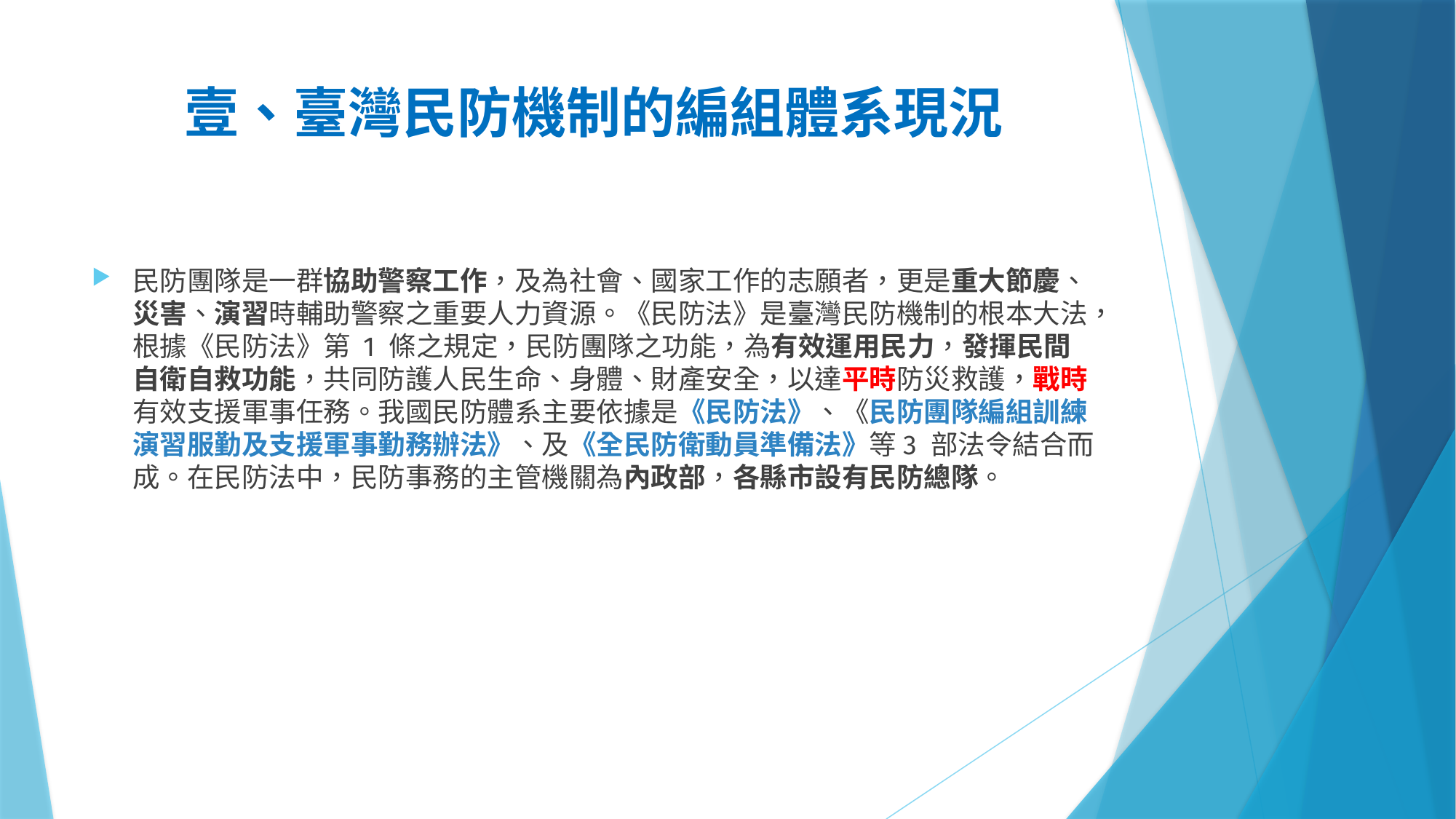

# 壹、臺灣民防機制的編組體系現況
民防團隊是一群協助警察工作，及為社會、國家工作的志願者，更是重大節慶、災害、演習時輔助警察之重要人力資源。《民防法》是臺灣民防機制的根本大法，根據《民防法》第 1 條之規定，民防團隊之功能，為有效運用民力，發揮民間自衛自救功能，共同防護人民生命、身體、財產安全，以達平時防災救護，戰時有效支援軍事任務。我國民防體系主要依據是《民防法》、《民防團隊編組訓練演習服勤及支援軍事勤務辦法》、及《全民防衛動員準備法》等3 部法令結合而成。在民防法中，民防事務的主管機關為內政部，各縣市設有民防總隊。